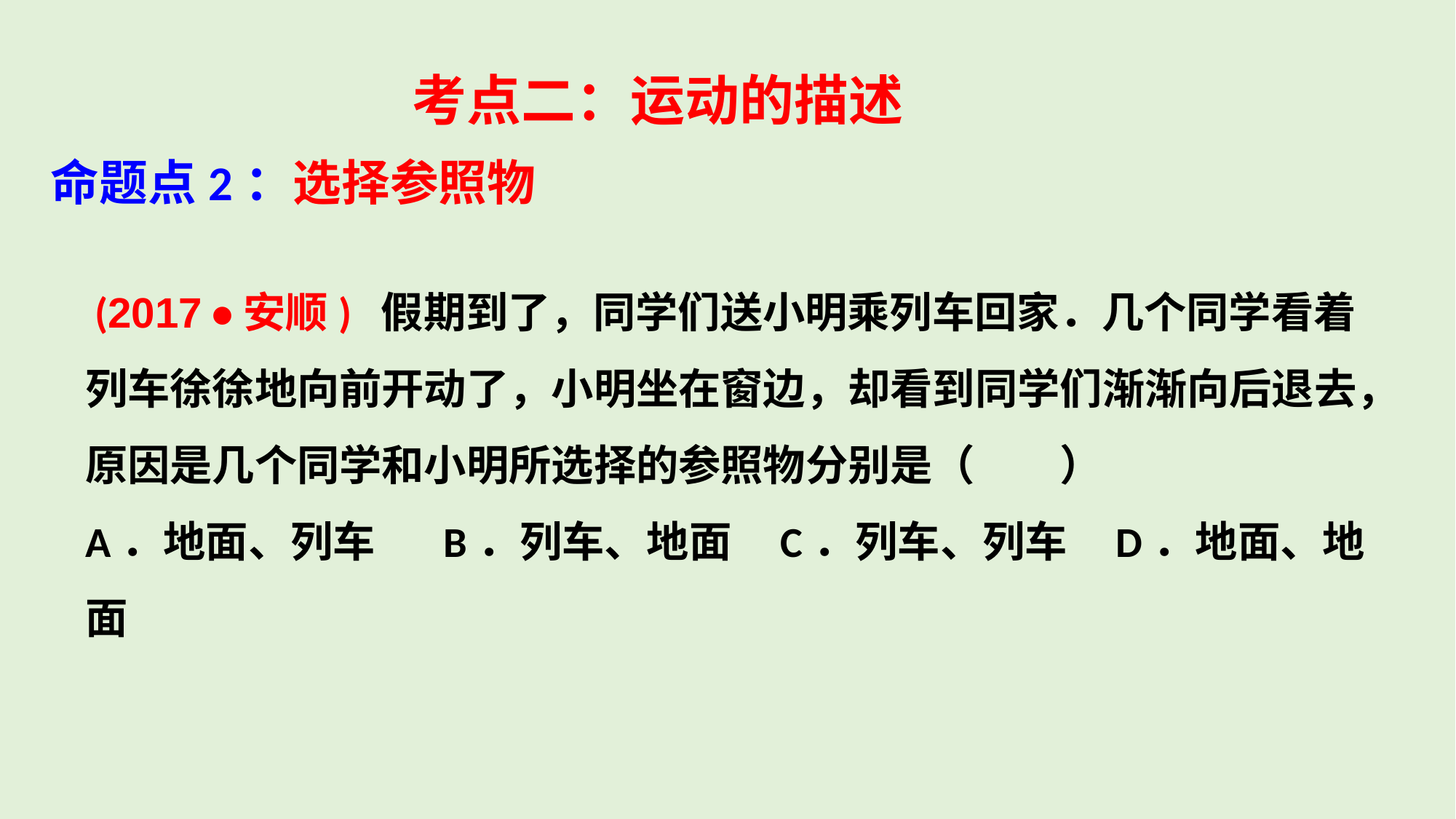

考点二：运动的描述
命题点2：选择参照物
 (2017 •安顺)  假期到了，同学们送小明乘列车回家．几个同学看着列车徐徐地向前开动了，小明坐在窗边，却看到同学们渐渐向后退去，原因是几个同学和小明所选择的参照物分别是（　　）
A．地面、列车      B．列车、地面    C．列车、列车    D．地面、地面